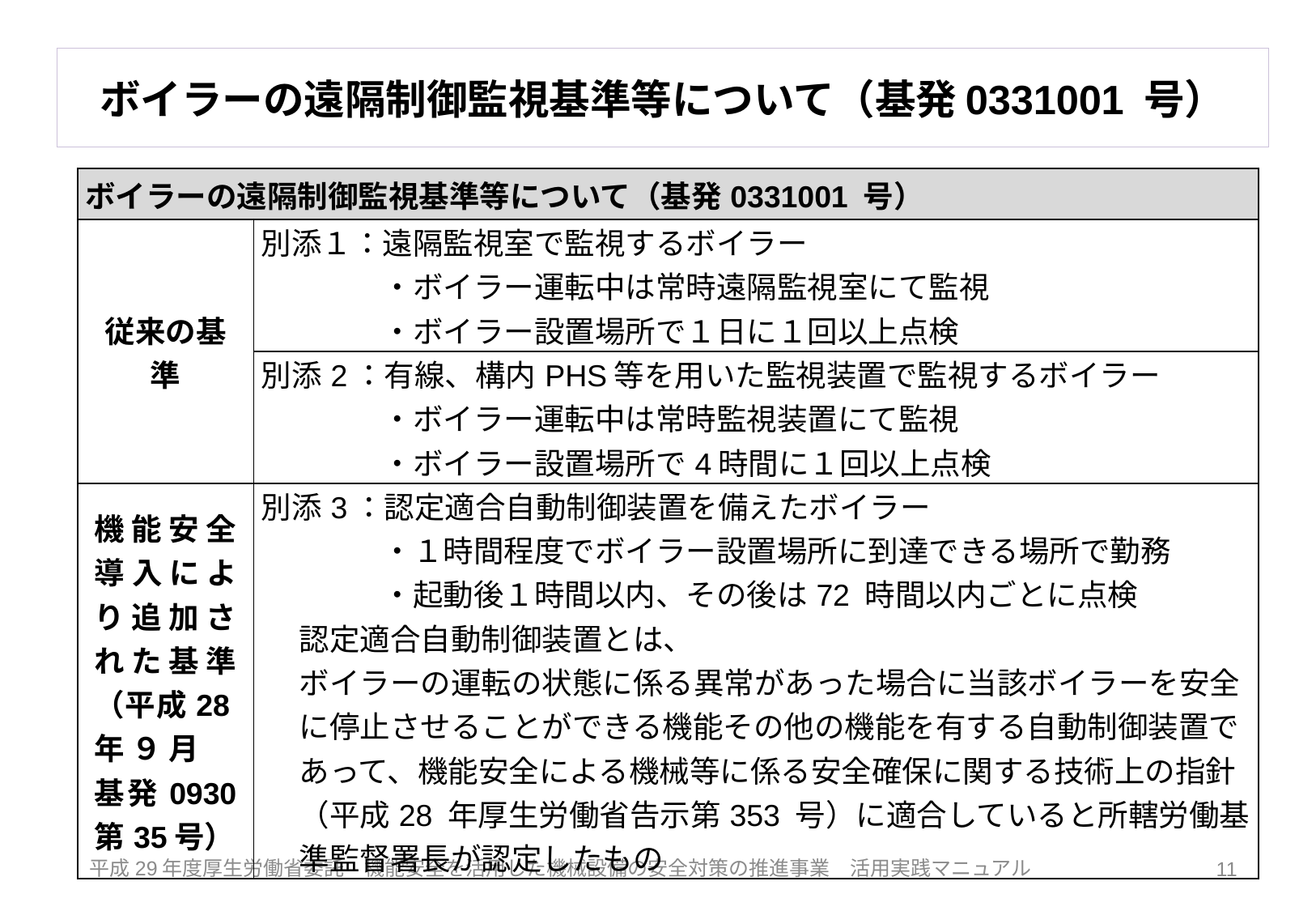

# ボイラーの遠隔制御監視基準等について（基発0331001 号）
| ボイラーの遠隔制御監視基準等について（基発0331001 号） |  |
| --- | --- |
| 従来の基準 | 別添１：遠隔監視室で監視するボイラー ・ボイラー運転中は常時遠隔監視室にて監視 ・ボイラー設置場所で１日に１回以上点検 |
|  | 別添2：有線、構内PHS等を用いた監視装置で監視するボイラー ・ボイラー運転中は常時監視装置にて監視 ・ボイラー設置場所で4時間に１回以上点検 |
| 機能安全導入により追加された基準（平成28年９月　基発0930 第35号） | 別添3：認定適合自動制御装置を備えたボイラー ・１時間程度でボイラー設置場所に到達できる場所で勤務 ・起動後１時間以内、その後は72 時間以内ごとに点検 認定適合自動制御装置とは、 ボイラーの運転の状態に係る異常があった場合に当該ボイラーを安全に停止させることができる機能その他の機能を有する自動制御装置であって、機能安全による機械等に係る安全確保に関する技術上の指針（平成28 年厚生労働省告示第353 号）に適合していると所轄労働基準監督署長が認定したもの |
11
平成29年度厚生労働省委託　機能安全を活用した機械設備の安全対策の推進事業　活用実践マニュアル